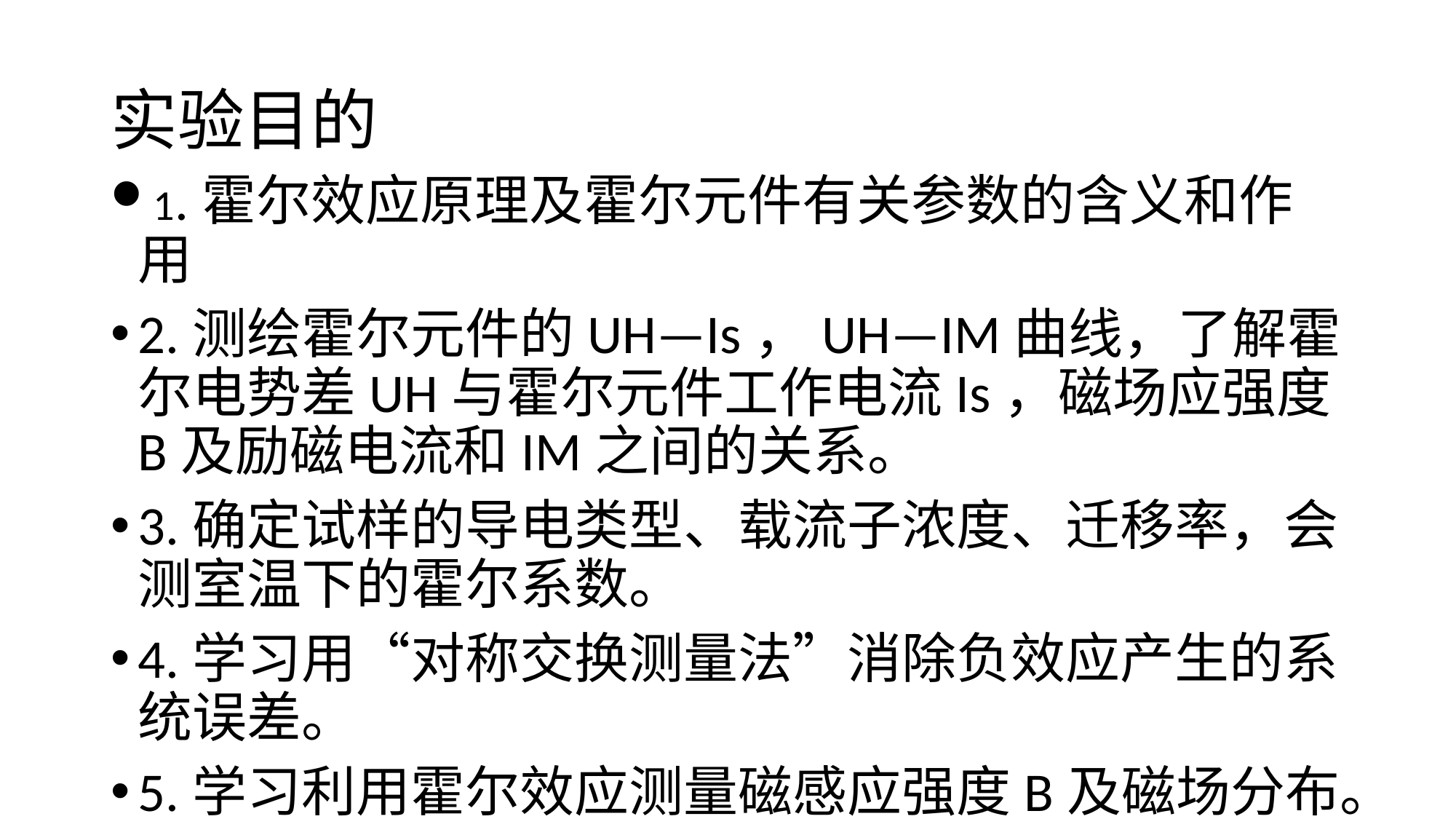

# 实验目的
1.霍尔效应原理及霍尔元件有关参数的含义和作用
2.测绘霍尔元件的UH—Is，UH—IM曲线，了解霍尔电势差UH与霍尔元件工作电流Is，磁场应强度B及励磁电流和IM之间的关系。
3.确定试样的导电类型、载流子浓度、迁移率，会测室温下的霍尔系数。
4.学习用“对称交换测量法”消除负效应产生的系统误差。
5.学习利用霍尔效应测量磁感应强度B及磁场分布。